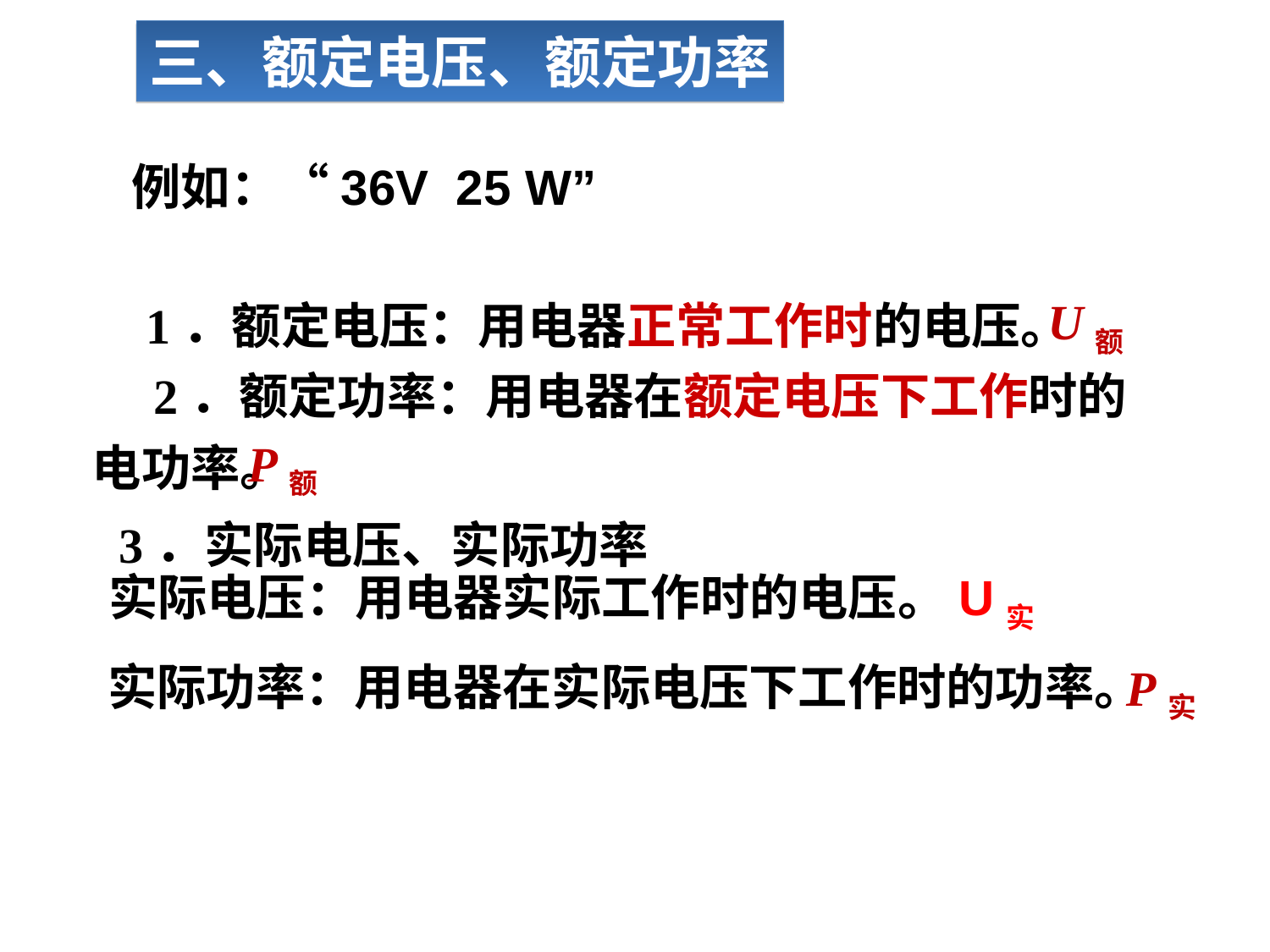

三、额定电压、额定功率
例如：“36V  25 W”
　  1．额定电压：用电器正常工作时的电压。
　2．额定功率：用电器在额定电压下工作时的电功率。
U额
P额
　　3．实际电压、实际功率

　 实际功率：用电器在实际电压下工作时的功率。
实际电压：用电器实际工作时的电压。U实
P实